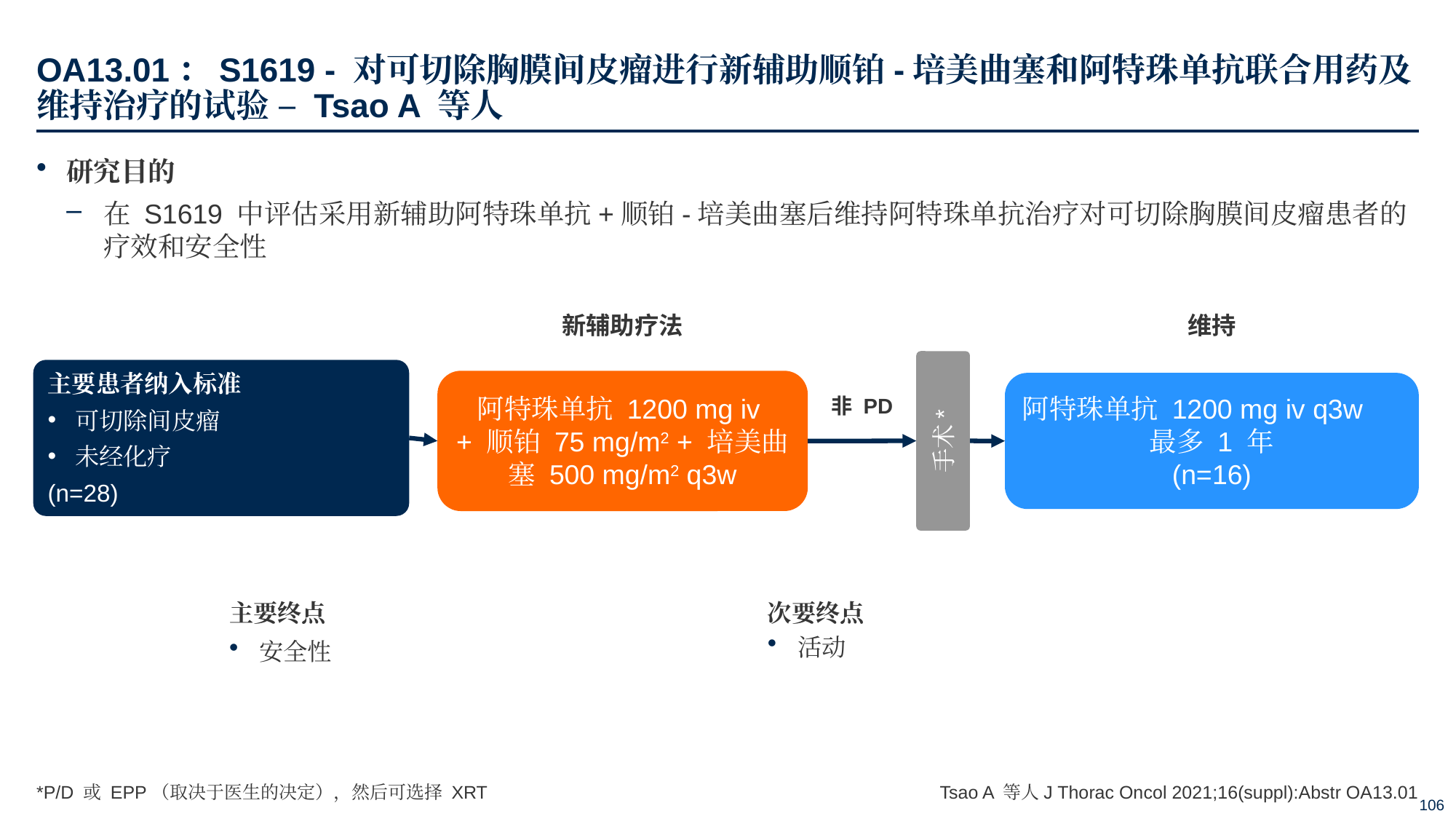

# OA13.01：S1619 - 对可切除胸膜间皮瘤进行新辅助顺铂-培美曲塞和阿特珠单抗联合用药及维持治疗的试验 – Tsao A 等人
研究目的
在 S1619 中评估采用新辅助阿特珠单抗+顺铂-培美曲塞后维持阿特珠单抗治疗对可切除胸膜间皮瘤患者的疗效和安全性
维持
新辅助疗法
手术*
主要患者纳入标准
可切除间皮瘤
未经化疗
(n=28)
阿特珠单抗 1200 mg iv
+ 顺铂 75 mg/m2 + 培美曲塞 500 mg/m2 q3w
阿特珠单抗 1200 mg iv q3w
最多 1 年
(n=16)
非 PD
主要终点
安全性
次要终点
活动
*P/D 或 EPP（取决于医生的决定），然后可选择 XRT
Tsao A 等人J Thorac Oncol 2021;16(suppl):Abstr OA13.01